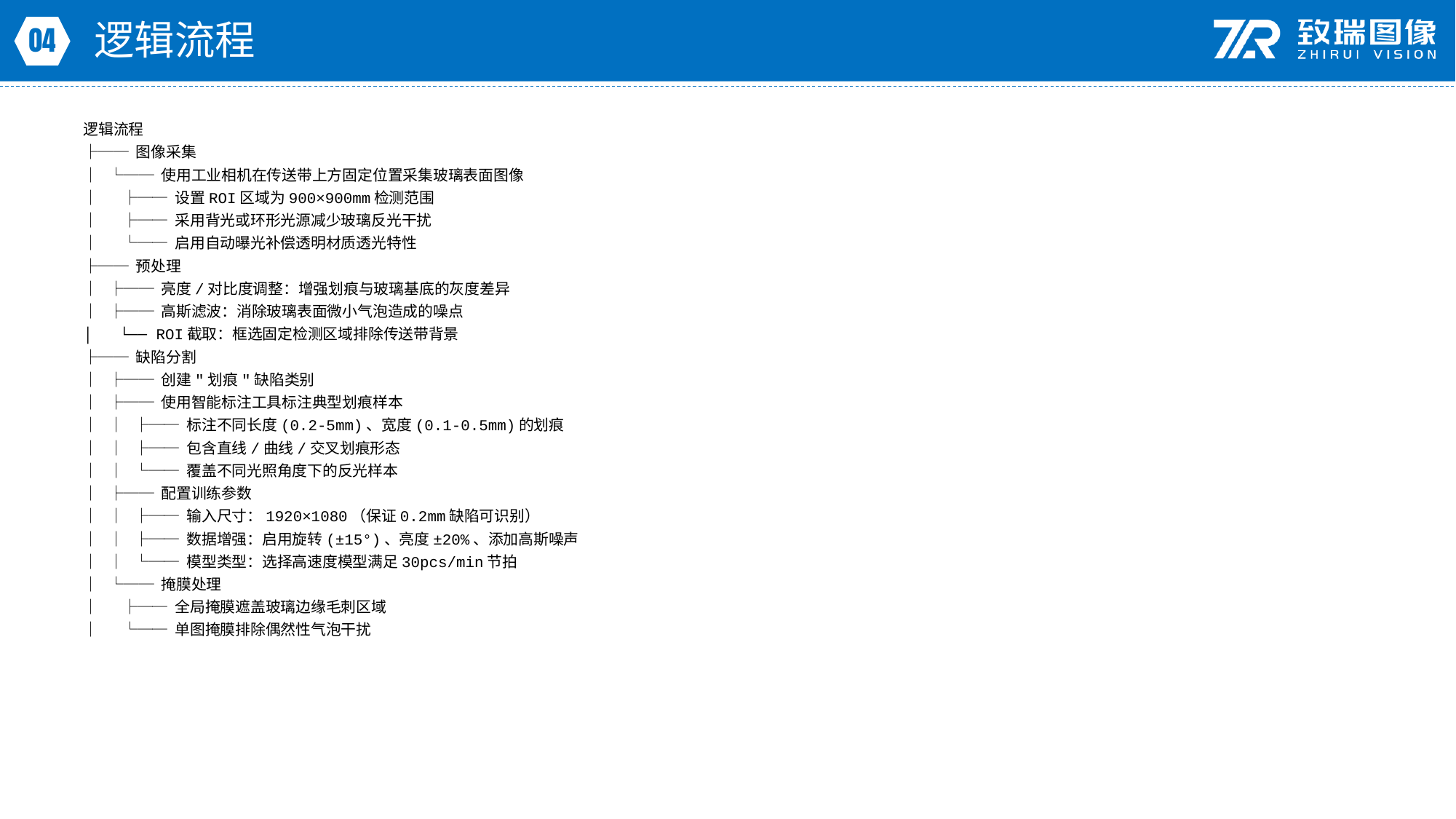

逻辑流程
04

逻辑流程
├── 图像采集
│   └── 使用工业相机在传送带上方固定位置采集玻璃表面图像
│       ├── 设置ROI区域为900×900mm检测范围
│       ├── 采用背光或环形光源减少玻璃反光干扰
│       └── 启用自动曝光补偿透明材质透光特性
├── 预处理
│   ├── 亮度/对比度调整：增强划痕与玻璃基底的灰度差异
│   ├── 高斯滤波：消除玻璃表面微小气泡造成的噪点
│   └── ROI截取：框选固定检测区域排除传送带背景
├── 缺陷分割
│   ├── 创建"划痕"缺陷类别
│   ├── 使用智能标注工具标注典型划痕样本
│   │   ├── 标注不同长度(0.2-5mm)、宽度(0.1-0.5mm)的划痕
│   │   ├── 包含直线/曲线/交叉划痕形态
│   │   └── 覆盖不同光照角度下的反光样本
│   ├── 配置训练参数
│   │   ├── 输入尺寸：1920×1080（保证0.2mm缺陷可识别）
│   │   ├── 数据增强：启用旋转(±15°)、亮度±20%、添加高斯噪声
│   │   └── 模型类型：选择高速度模型满足30pcs/min节拍
│   └── 掩膜处理
│       ├── 全局掩膜遮盖玻璃边缘毛刺区域
│       └── 单图掩膜排除偶然性气泡干扰